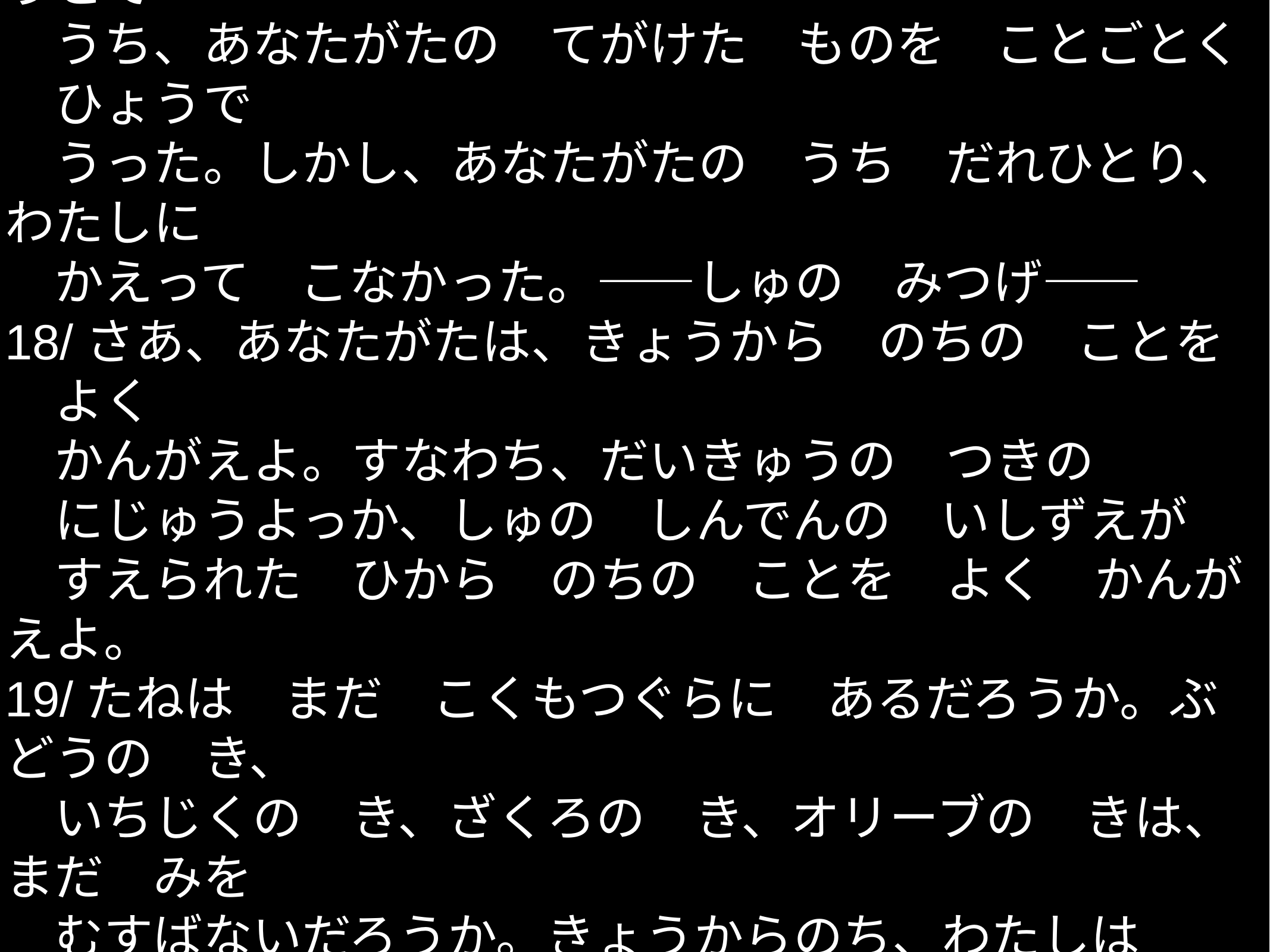

# ハガイ2:17～19 17/わたしは、あなたがたを　たちがれと　くろほびょうとで 　うち、あなたがたの　てがけた　ものを　ことごとく　ひょうで　 　うった。しかし、あなたがたの　うち　だれひとり、わたしに　 　かえって　こなかった。――しゅの　みつげ―― 18/さあ、あなたがたは、きょうから　のちの　ことを　よく　 　かんがえよ。すなわち、だいきゅうの　つきの　 　にじゅうよっか、しゅの　しんでんの　いしずえが　 　すえられた　ひから　のちの　ことを　よく　かんがえよ。 19/たねは　まだ　こくもつぐらに　あるだろうか。ぶどうの　き、 　いちじくの　き、ざくろの　き、オリーブの　きは、まだ　みを　 　むすばないだろうか。きょうからのち、わたしは　しゅくふく 　しよう。